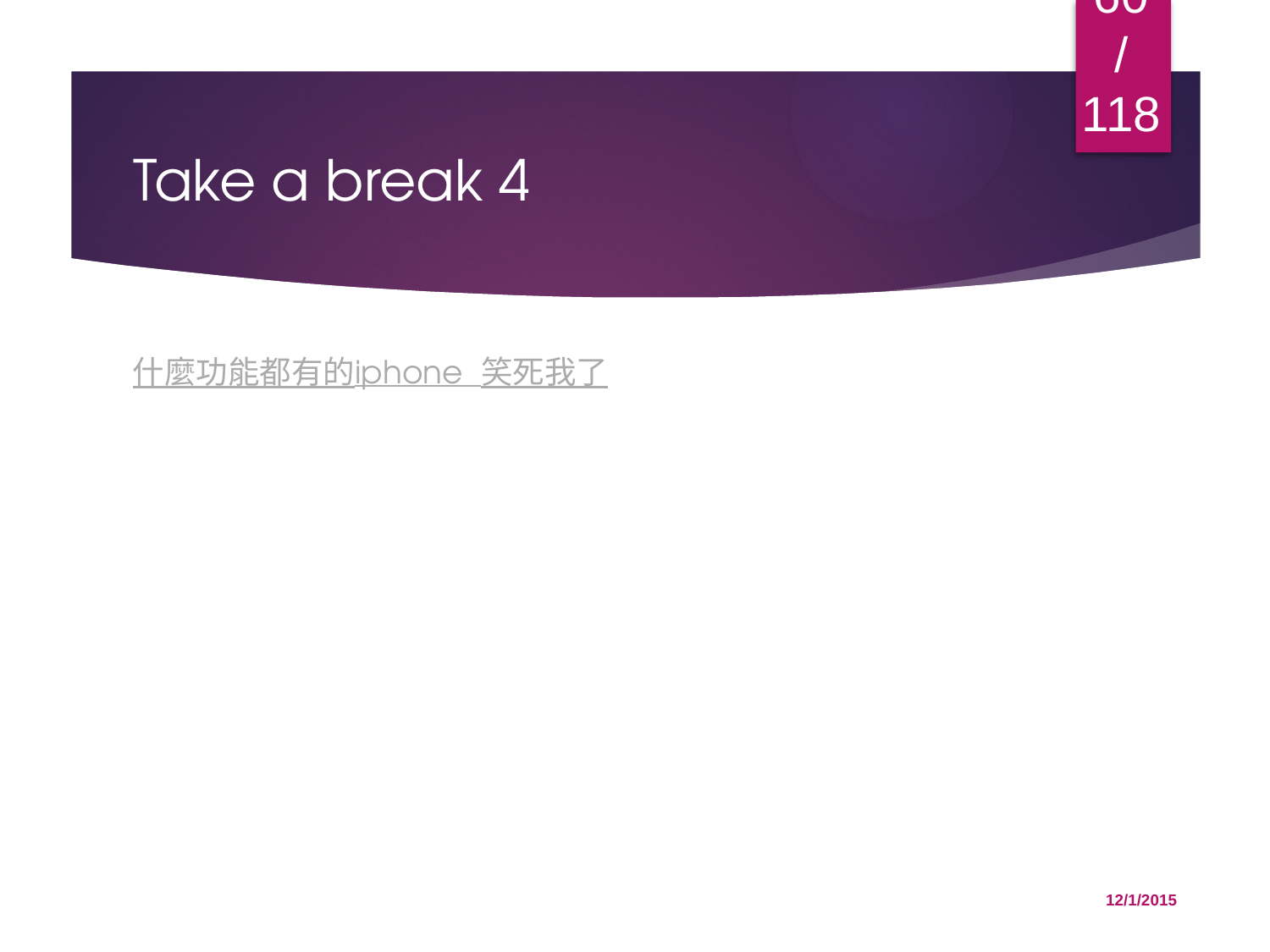

60/118
# Take a break 4
什麼功能都有的iphone  笑死我了
12/1/2015